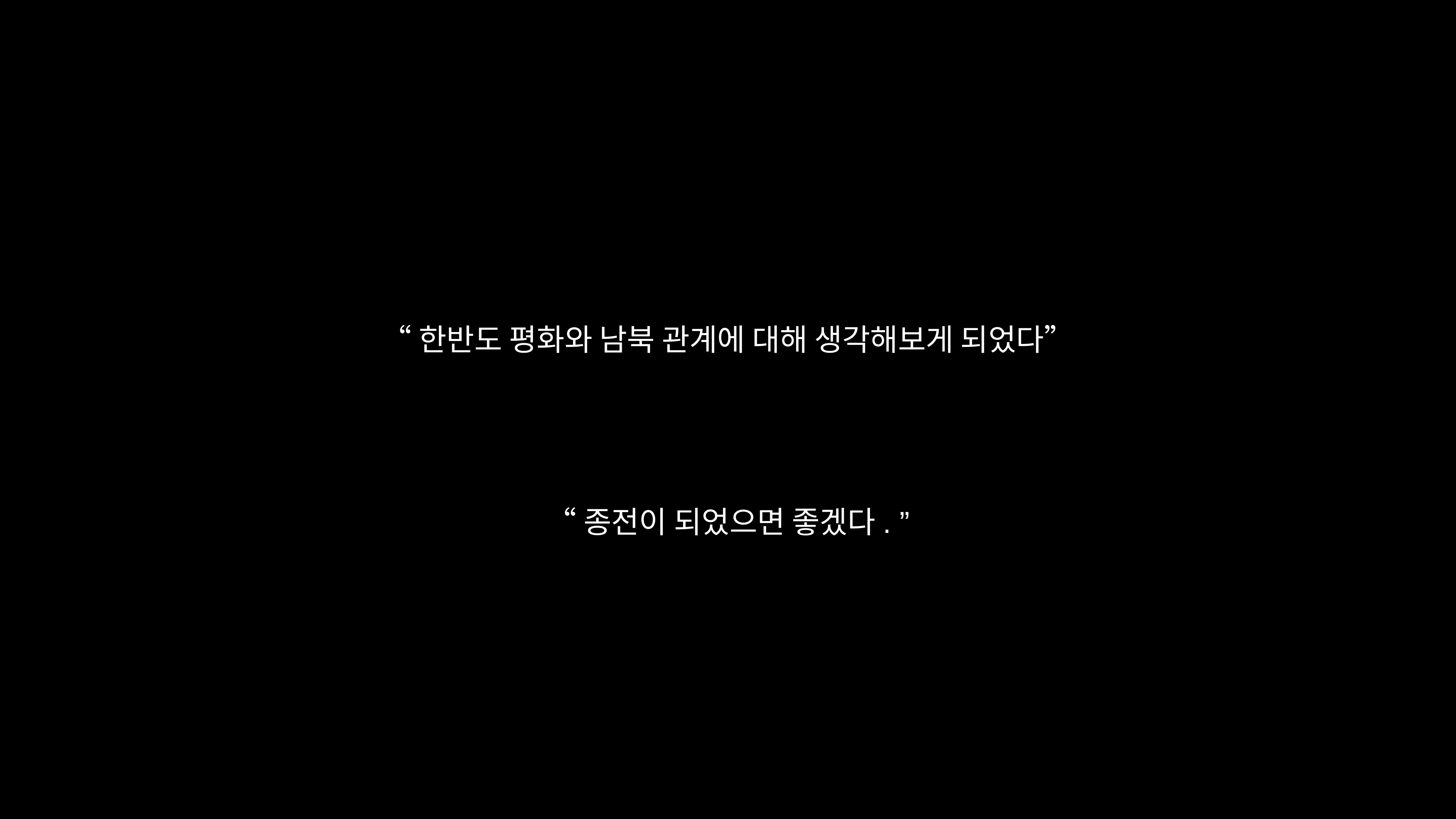

“한반도 평화와 남북 관계에 대해 생각해보게 되었다”
“종전이 되었으면 좋겠다. ”